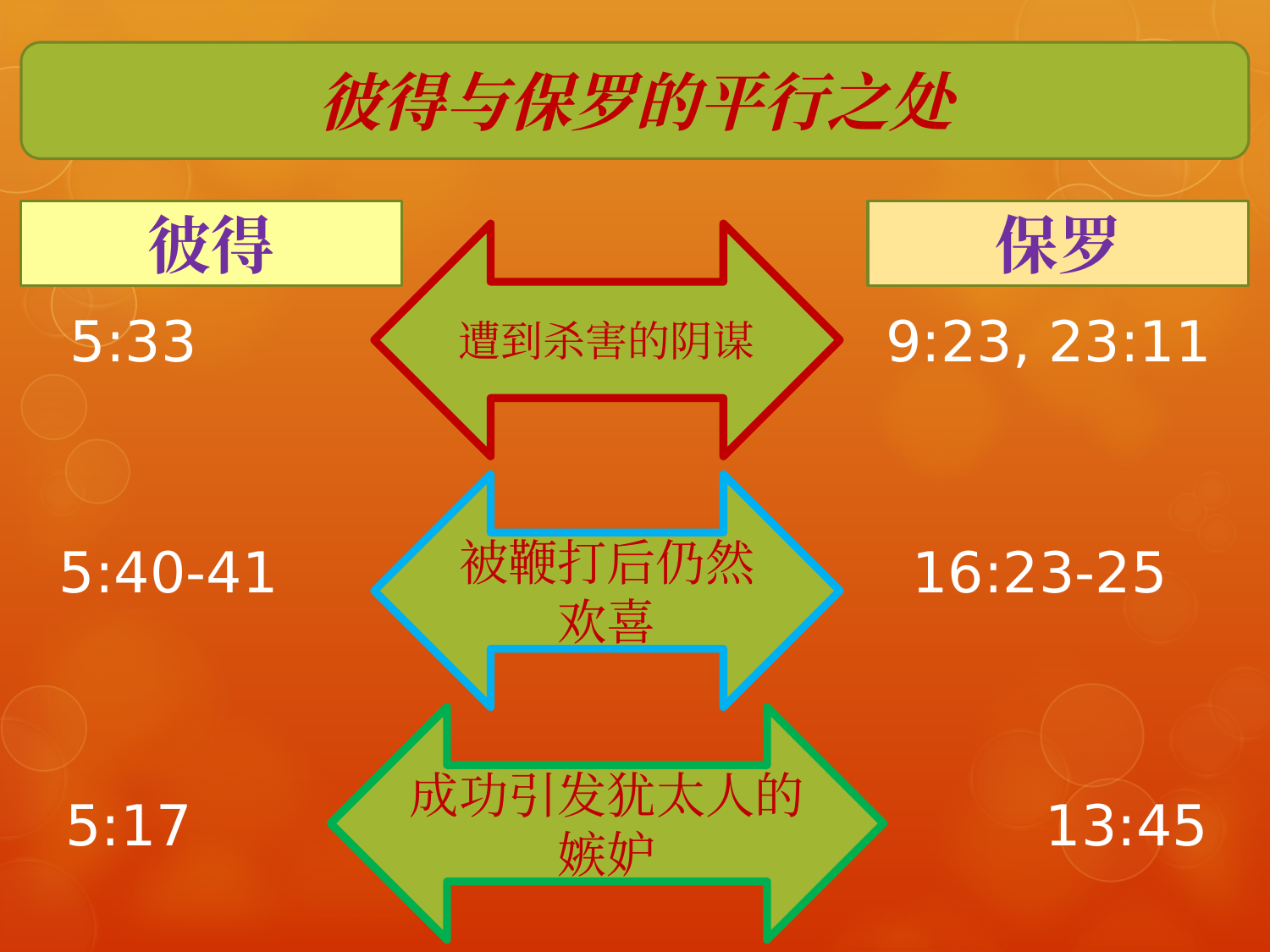

彼得与保罗的平行之处
彼得
保罗
遭到杀害的阴谋
  5:33				    	     9:23, 23:11
被鞭打后仍然欢喜
  5:40-41					16:23-25
成功引发犹太人的嫉妒
  5:17							13:45